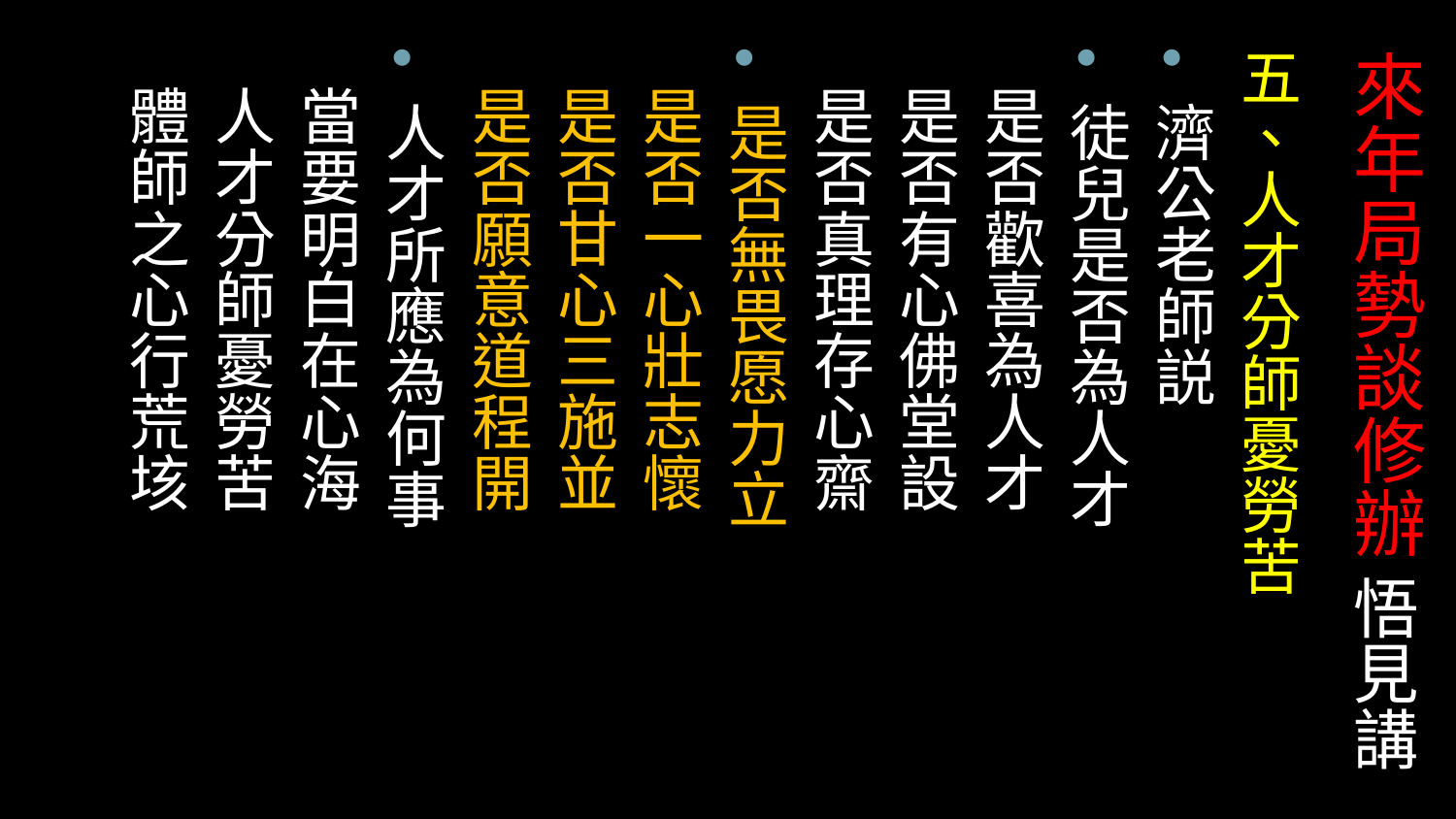

五、人才分師憂勞苦
濟公老師説
徒兒是否為人才
  是否歡喜為人才
  是否有心佛堂設
  是否真理存心齋
是否無畏愿力立
  是否一心壯志懷
  是否甘心三施並
  是否願意道程開
人才所應為何事
  當要明白在心海
  人才分師憂勞苦
  體師之心行荒垓

# 來年局勢談修辦 悟見講